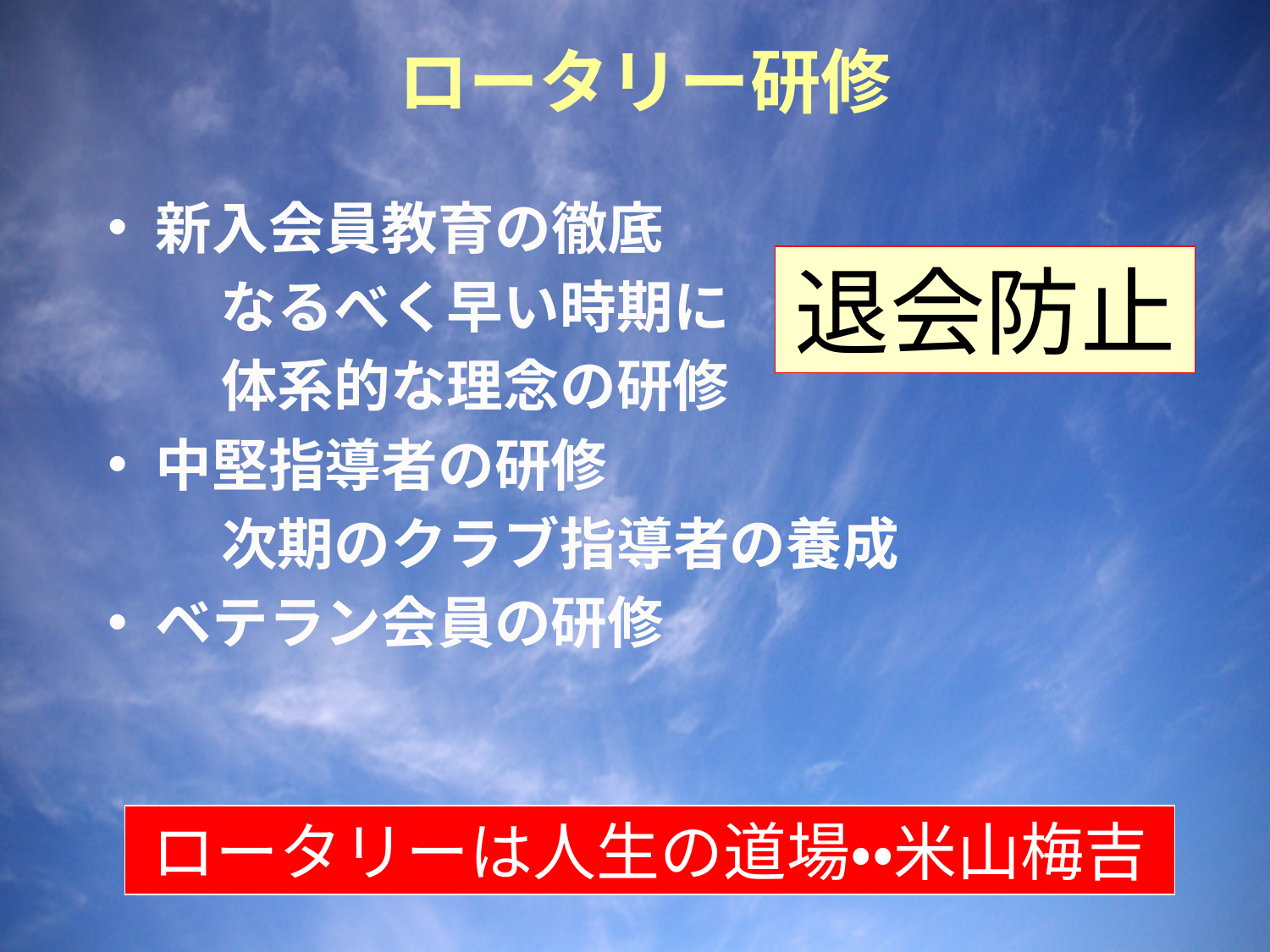

# ロータリー研修
新入会員教育の徹底
　　なるべく早い時期に
　　体系的な理念の研修
中堅指導者の研修
　　次期のクラブ指導者の養成
ベテラン会員の研修

退会防止
ロータリーは人生の道場・・米山梅吉